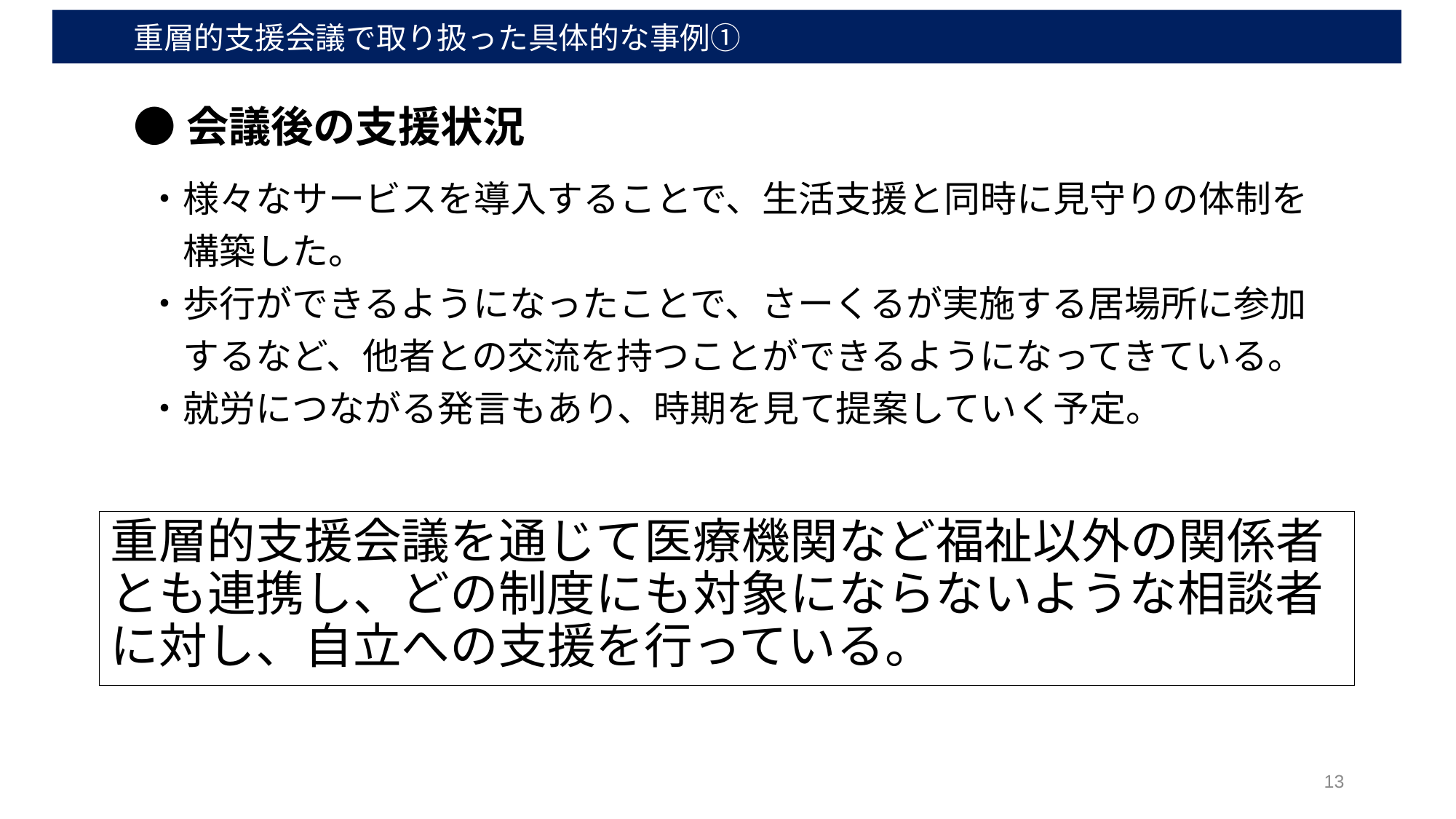

重層的支援会議で取り扱った具体的な事例①
●会議後の支援状況
　・様々なサービスを導入することで、生活支援と同時に見守りの体制を
　　構築した。
　・歩行ができるようになったことで、さーくるが実施する居場所に参加
　　するなど、他者との交流を持つことができるようになってきている。
　・就労につながる発言もあり、時期を見て提案していく予定。
重層的支援会議を通じて医療機関など福祉以外の関係者とも連携し、どの制度にも対象にならないような相談者に対し、自立への支援を行っている。
13